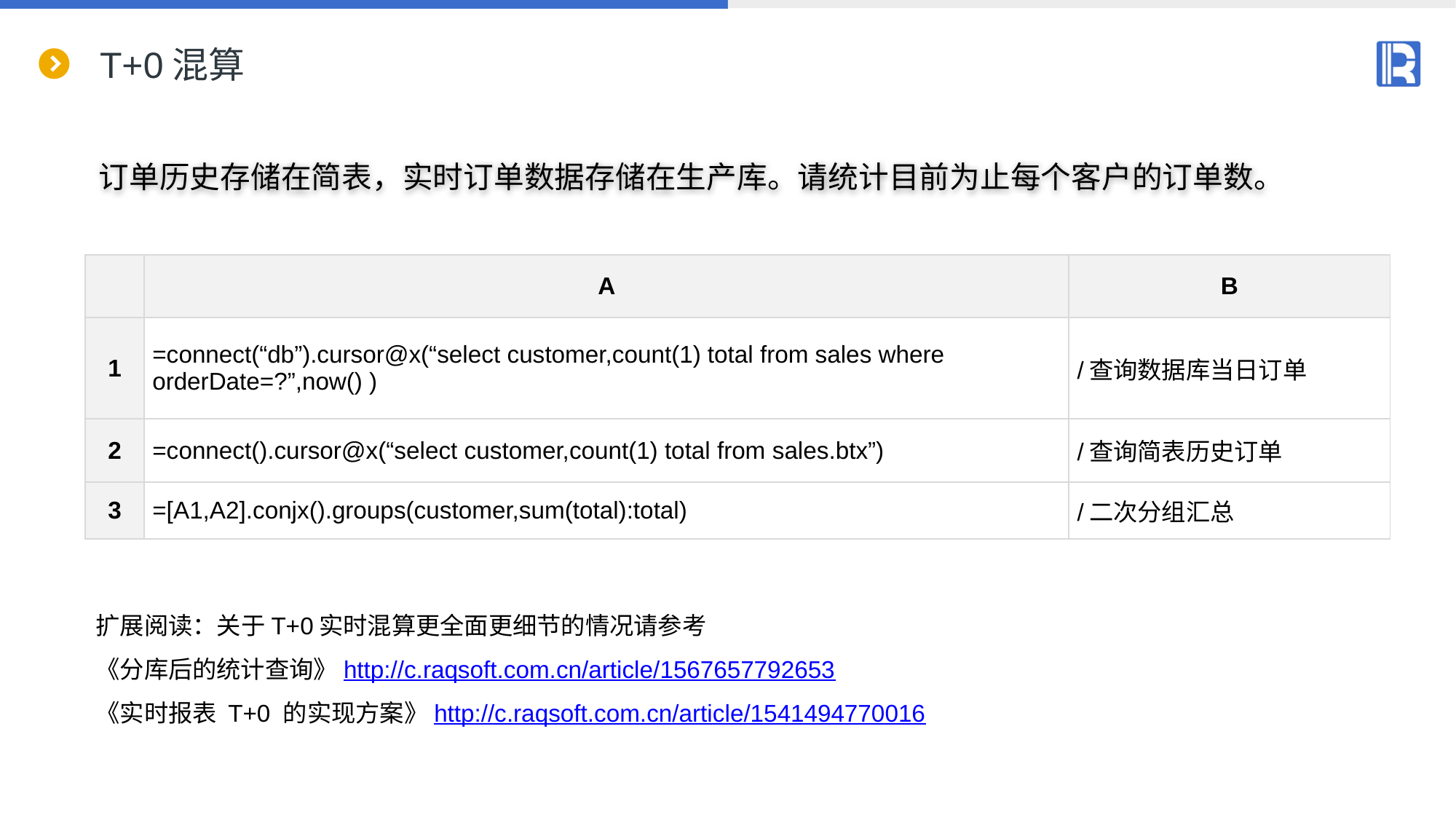

# T+0混算
订单历史存储在简表，实时订单数据存储在生产库。请统计目前为止每个客户的订单数。
|  | A | B |
| --- | --- | --- |
| 1 | =connect(“db”).cursor@x(“select customer,count(1) total from sales where orderDate=?”,now() ) | /查询数据库当日订单 |
| 2 | =connect().cursor@x(“select customer,count(1) total from sales.btx”) | /查询简表历史订单 |
| 3 | =[A1,A2].conjx().groups(customer,sum(total):total) | /二次分组汇总 |
扩展阅读：关于T+0实时混算更全面更细节的情况请参考
《分库后的统计查询》http://c.raqsoft.com.cn/article/1567657792653
《实时报表 T+0 的实现方案》http://c.raqsoft.com.cn/article/1541494770016